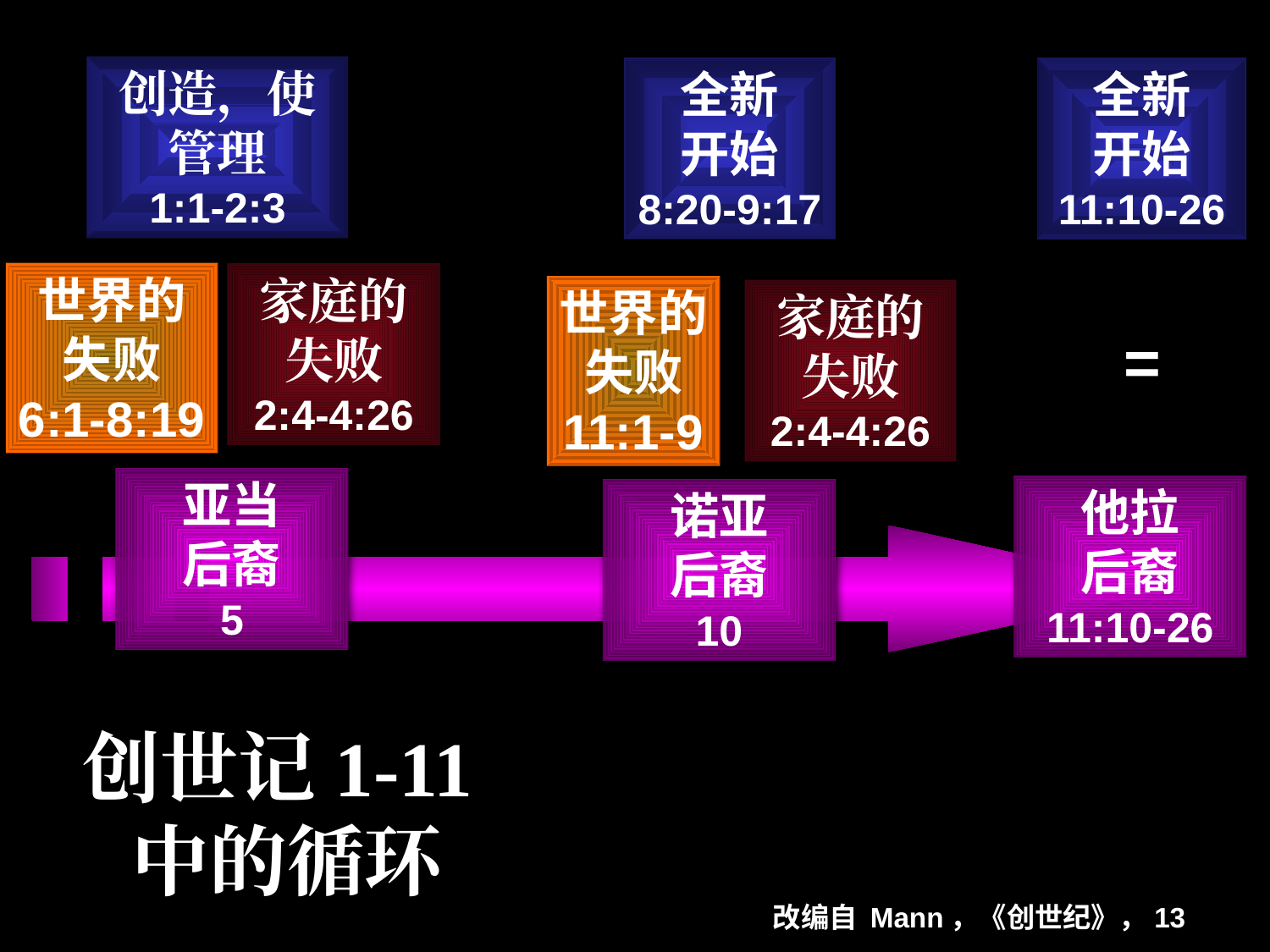

创造，使
管理
1:1-2:3
全新
开始
8:20-9:17
全新
开始
11:10-26
世界的
失败
6:1-8:19
家庭的失败
2:4-4:26
世界的
失败
11:1-9
家庭的失败
2:4-4:26
=
亚当
后裔
5
他拉
后裔
11:10-26
诺亚
后裔
10

# 创世记1-11中的循环
改编自 Mann，《创世纪》，13